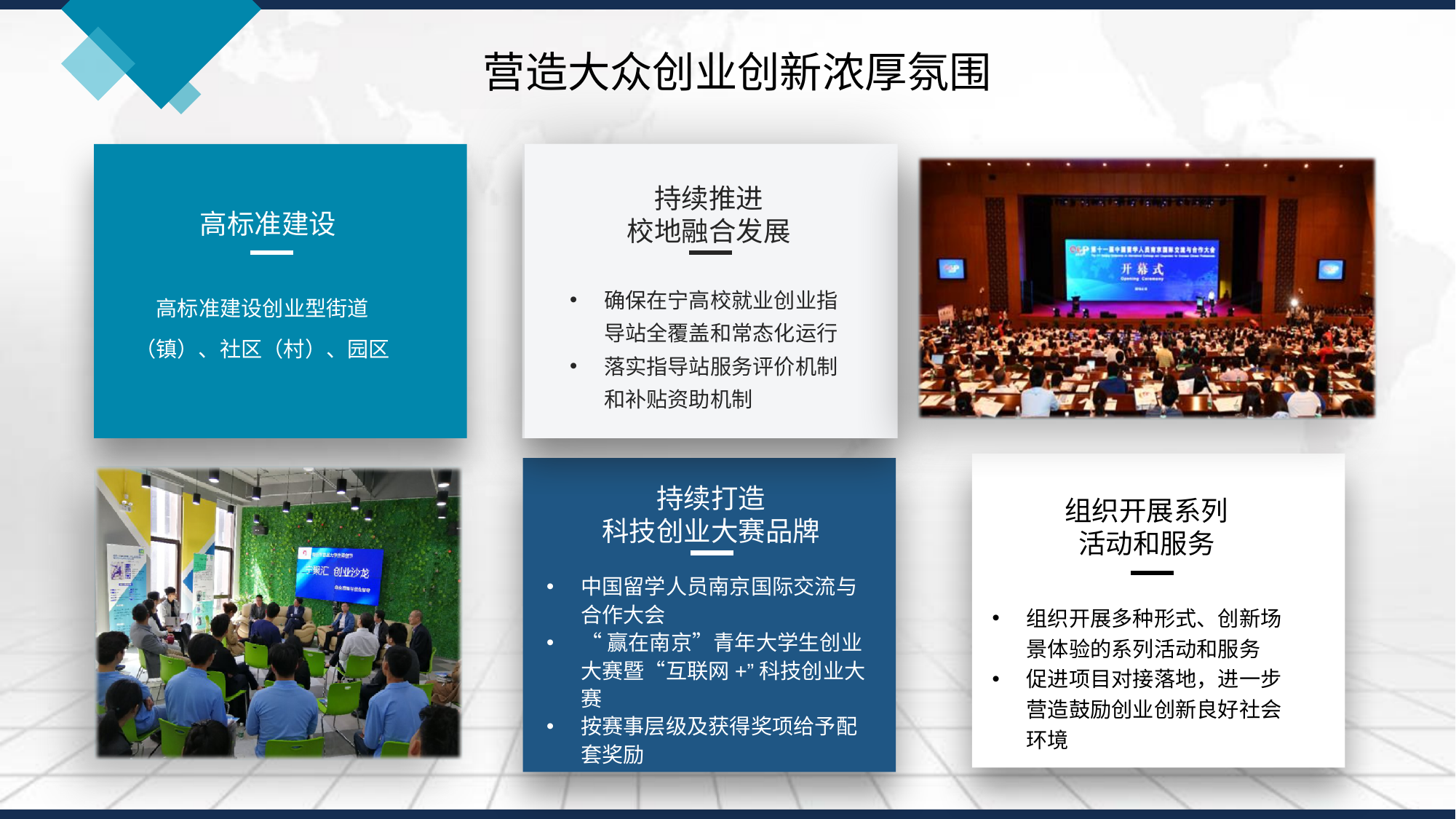

营造大众创业创新浓厚氛围

持续推进
校地融合发展
确保在宁高校就业创业指导站全覆盖和常态化运行
落实指导站服务评价机制和补贴资助机制

高标准建设
高标准建设创业型街道（镇）、社区（村）、园区

组织开展系列活动和服务
组织开展多种形式、创新场景体验的系列活动和服务
促进项目对接落地，进一步营造鼓励创业创新良好社会环境

持续打造
科技创业大赛品牌
中国留学人员南京国际交流与合作大会
“赢在南京”青年大学生创业大赛暨“互联网+”科技创业大赛
按赛事层级及获得奖项给予配套奖励